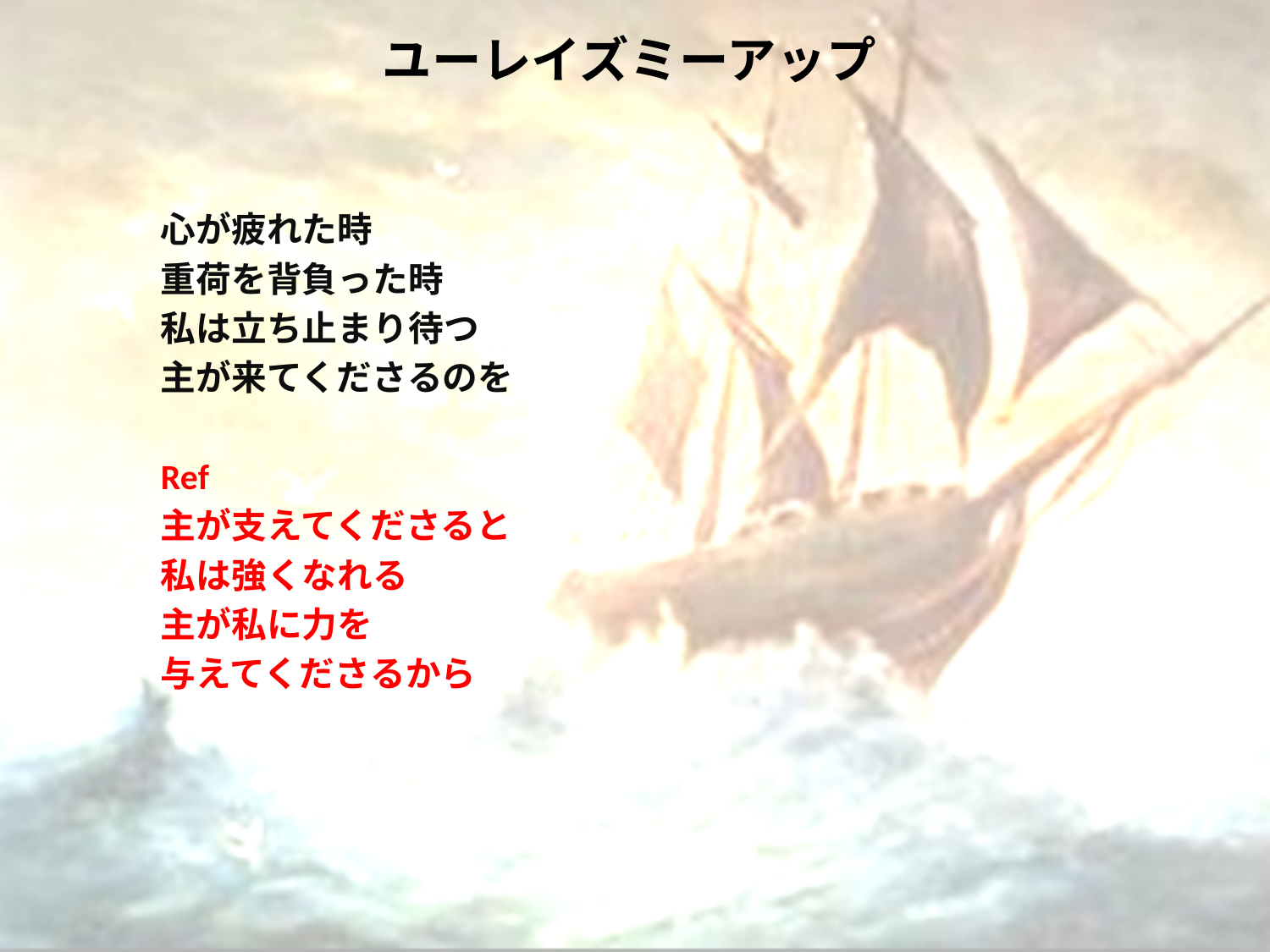

# ユーレイズミーアップ
心が疲れた時
重荷を背負った時
私は立ち止まり待つ
主が来てくださるのを

Ref
主が支えてくださると
私は強くなれる
主が私に力を
与えてくださるから